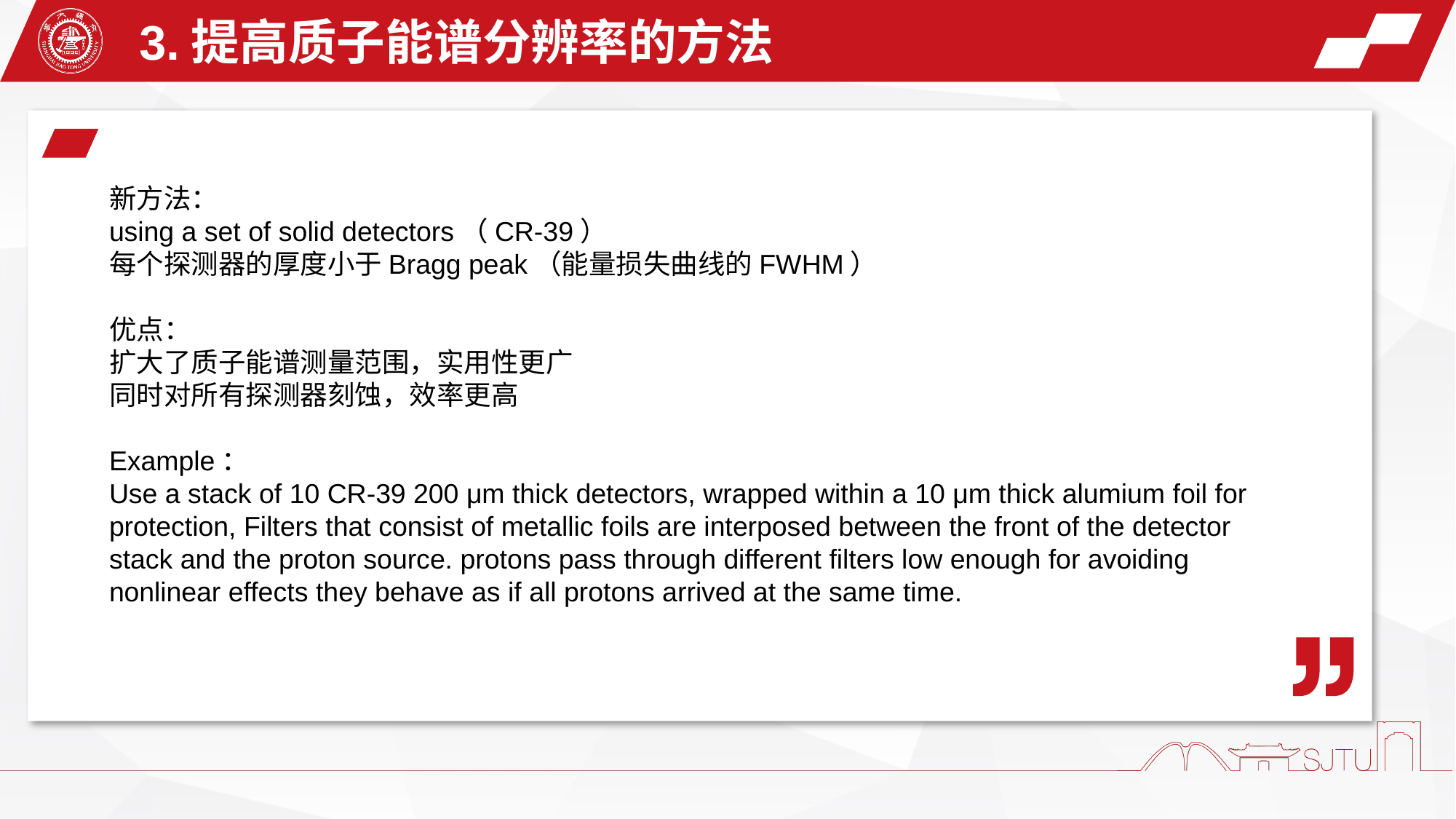

3.提高质子能谱分辨率的方法

新方法：
using a set of solid detectors（CR-39）
每个探测器的厚度小于Bragg peak（能量损失曲线的FWHM）

优点：
扩大了质子能谱测量范围，实用性更广
同时对所有探测器刻蚀，效率更高

Example：
Use a stack of 10 CR-39 200 μm thick detectors, wrapped within a 10 μm thick alumium foil for protection, Filters that consist of metallic foils are interposed between the front of the detector stack and the proton source. protons pass through different filters low enough for avoiding nonlinear effects they behave as if all protons arrived at the same time.